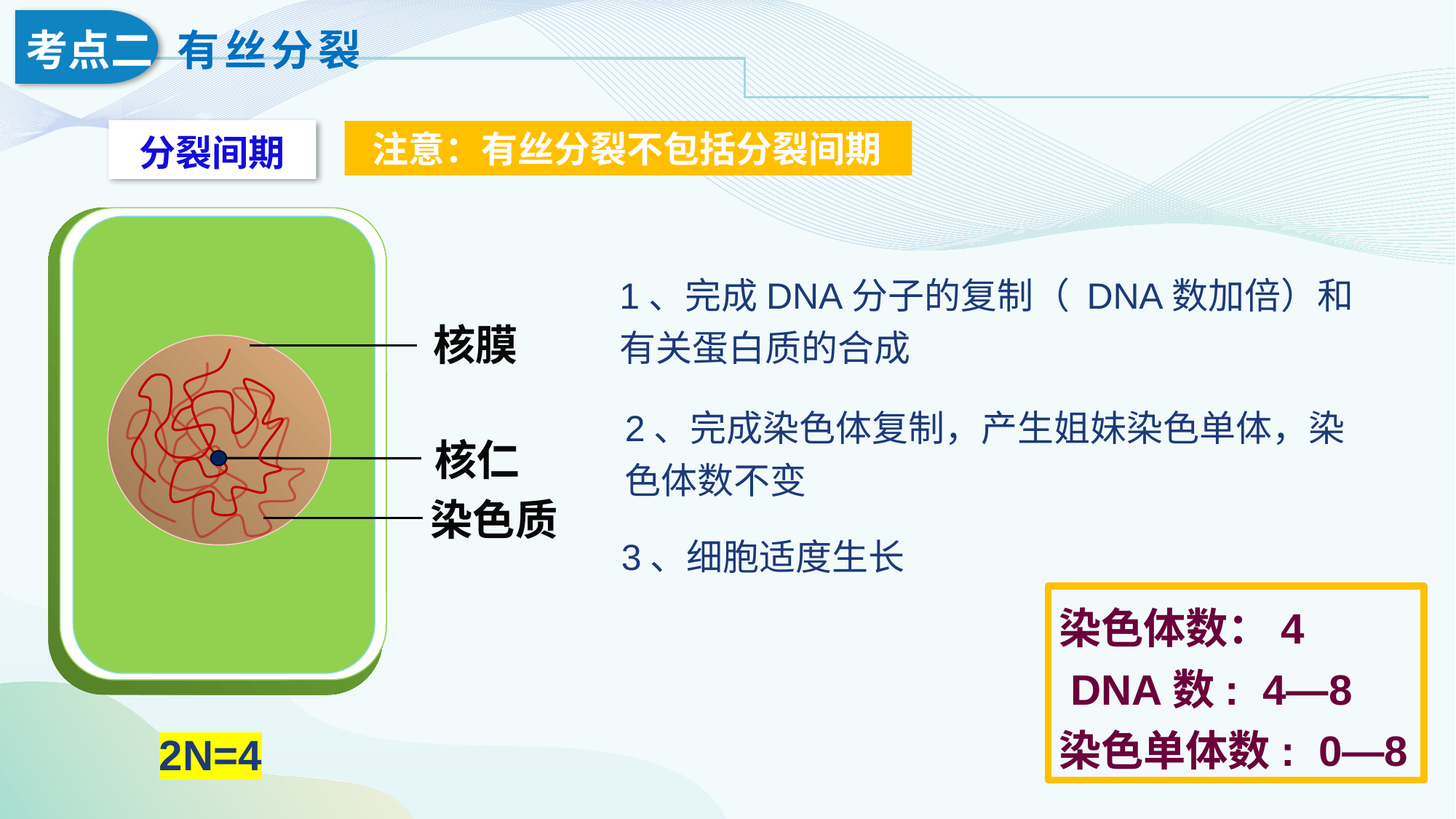

分裂间期
 注意：有丝分裂不包括分裂间期

核膜

核仁

染色质
1、完成DNA分子的复制（ DNA数加倍）和有关蛋白质的合成
2、完成染色体复制，产生姐妹染色单体，染色体数不变
3、细胞适度生长
染色体数：4
 DNA数:  4—8
染色单体数:  0—8
2N=4